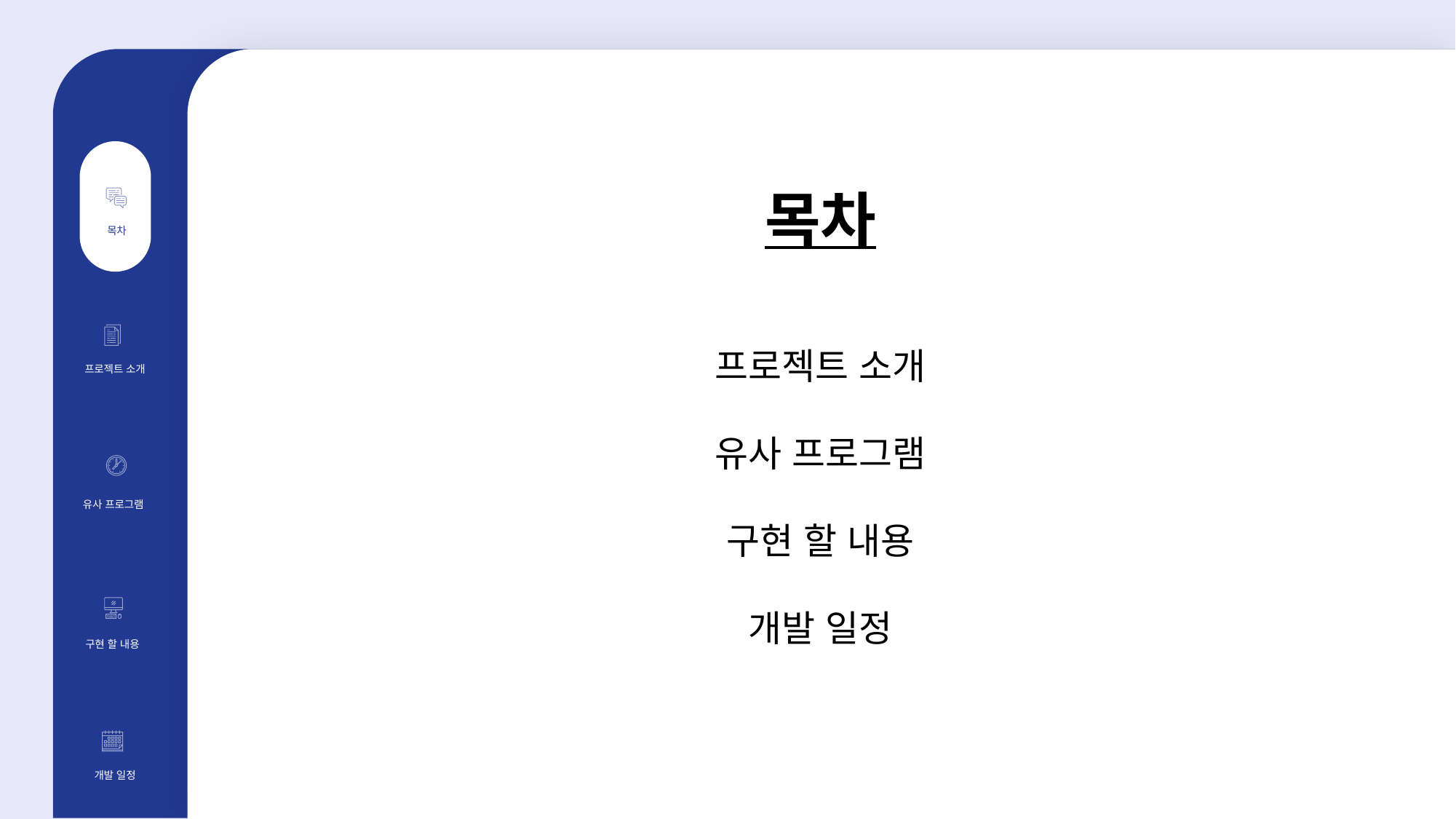

### Chart

| Category |
|---|
목차

목차

프로젝트 소개

유사 프로그램

구현 할 내용

개발 일정
프로젝트 소개

유사 프로그램

구현 할 내용

개발 일정